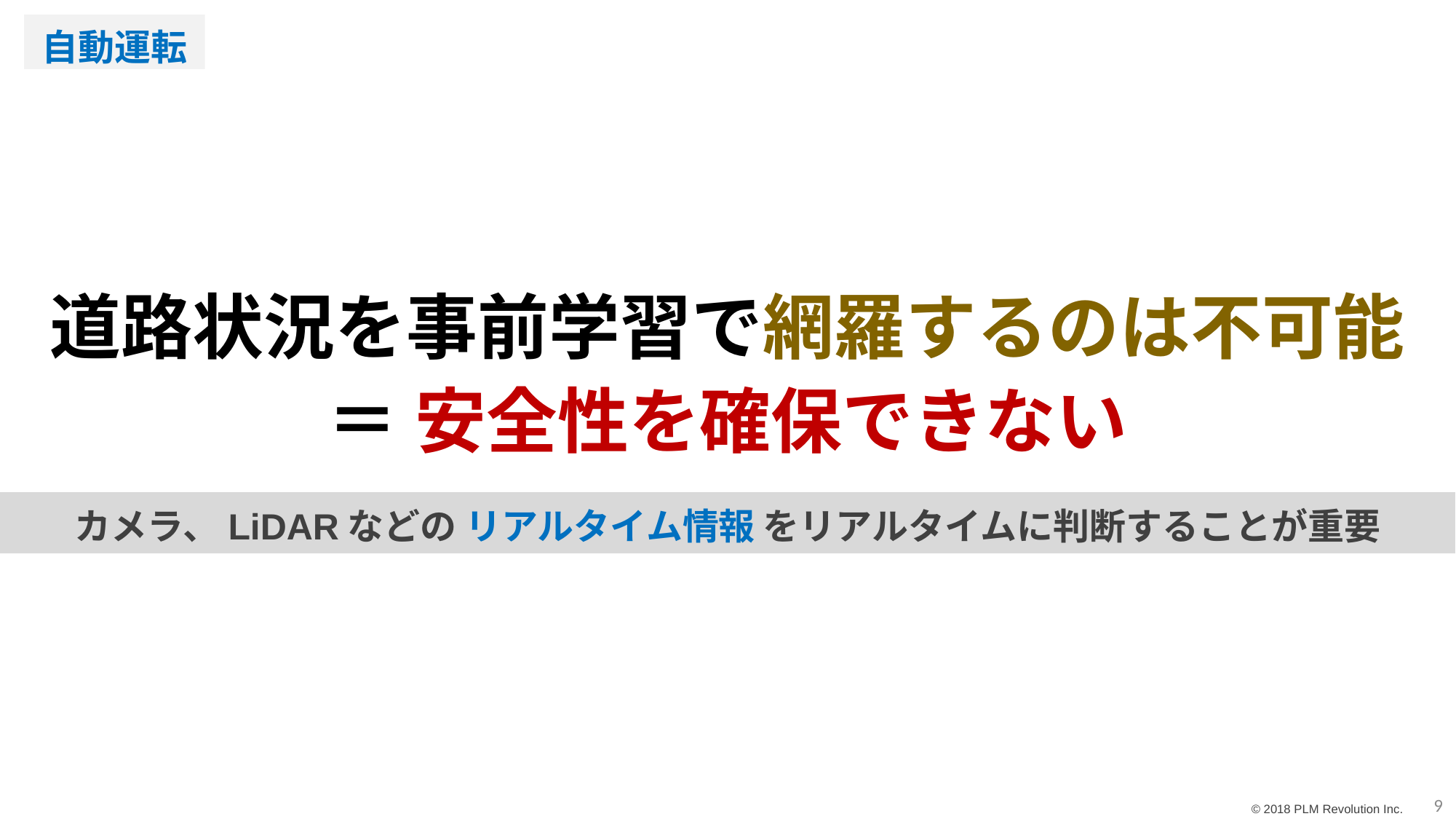

自動運転
道路状況を事前学習で網羅するのは不可能
＝ 安全性を確保できない
カメラ、LiDARなどの リアルタイム情報 をリアルタイムに判断することが重要
9
© 2018 PLM Revolution Inc.